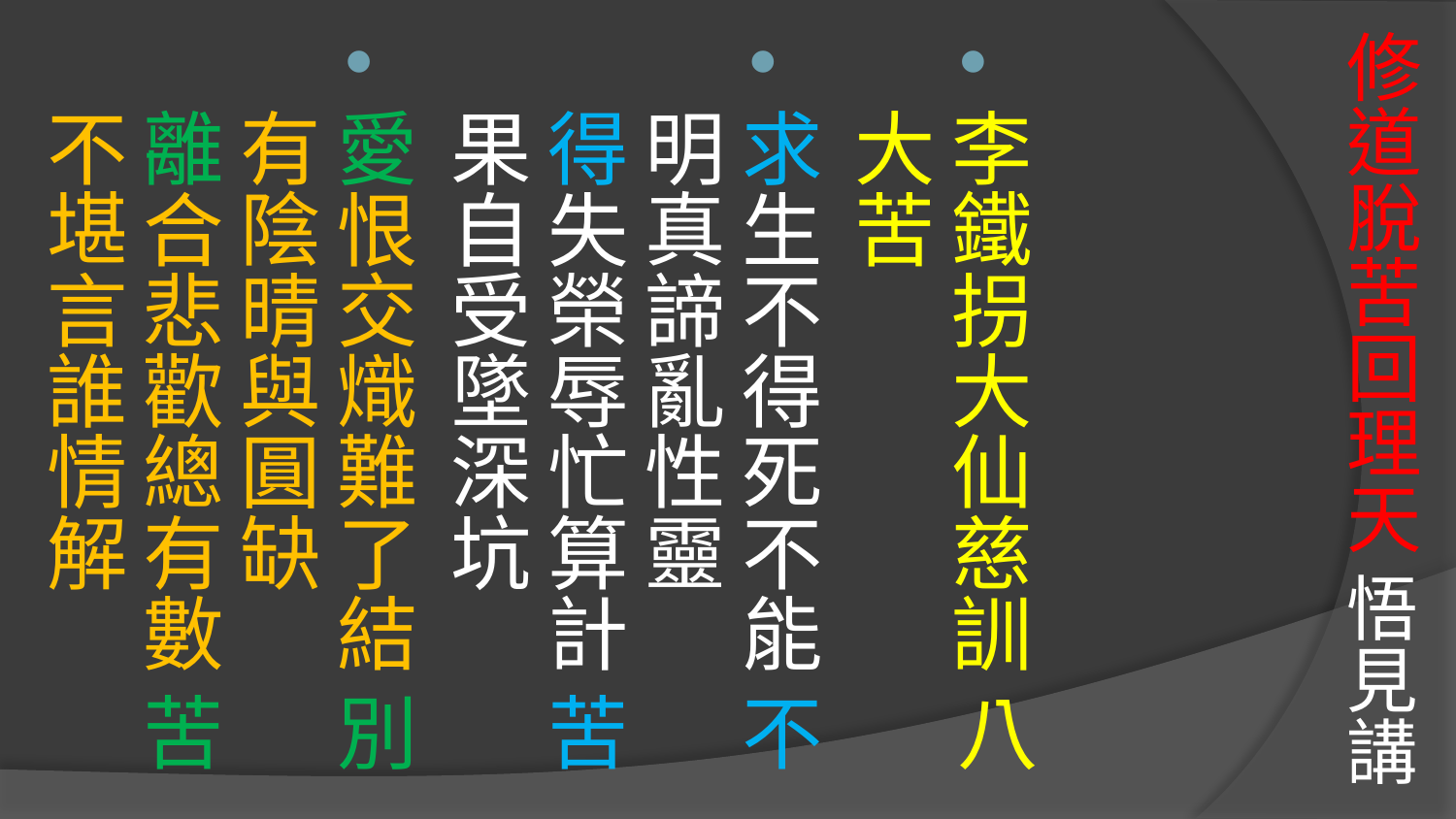

# 修道脫苦回理天 悟見講
李鐵拐大仙慈訓 八大苦
求生不得死不能 不明真諦亂性靈
得失榮辱忙算計 苦果自受墜深坑
愛恨交熾難了結 別有陰晴與圓缺
離合悲歡總有數 苦不堪言誰情解